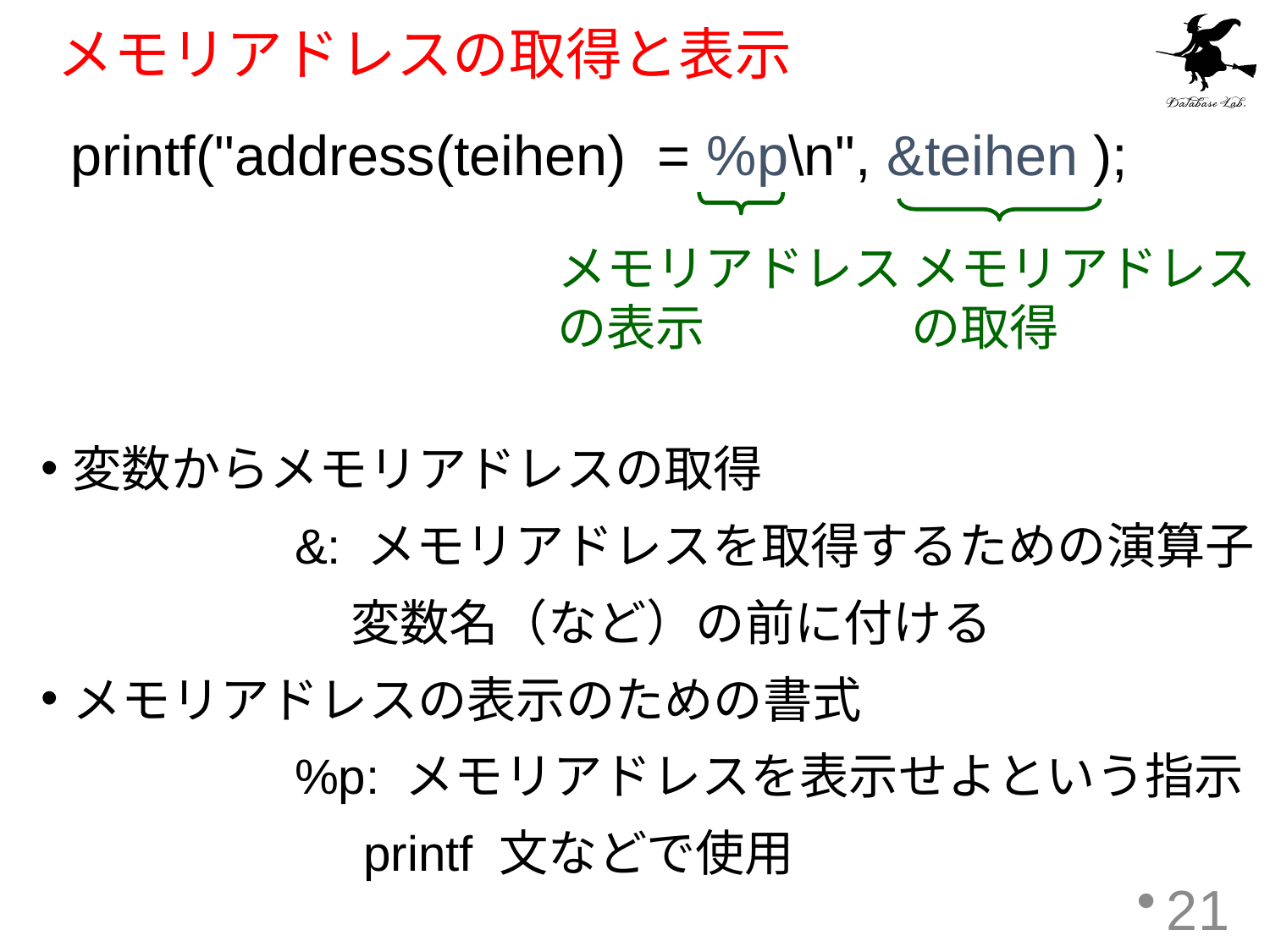

# メモリアドレスの取得と表示

printf("address(teihen)  = %p\n", &teihen );

メモリアドレス
の表示
メモリアドレス
の取得

変数からメモリアドレスの取得
		&: メモリアドレスを取得するための演算子
		    変数名（など）の前に付ける
メモリアドレスの表示のための書式
		%p: メモリアドレスを表示せよという指示
		     printf 文などで使用
21